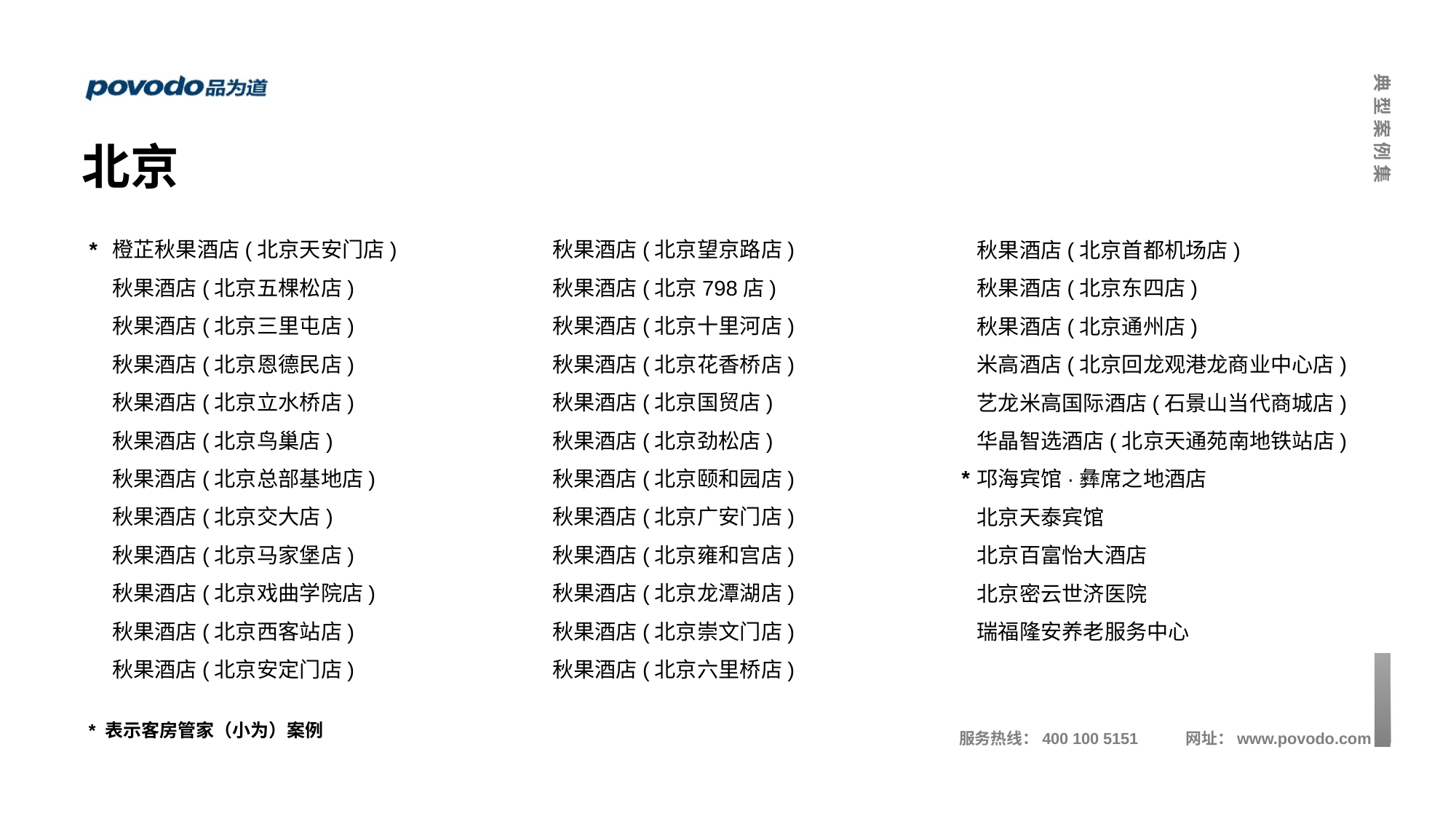

北京
*
橙芷秋果酒店(北京天安门店)
秋果酒店(北京五棵松店)
秋果酒店(北京三里屯店)
秋果酒店(北京恩德民店)
秋果酒店(北京立水桥店)
秋果酒店(北京鸟巢店)
秋果酒店(北京总部基地店)
秋果酒店(北京交大店)
秋果酒店(北京马家堡店)
秋果酒店(北京戏曲学院店)
秋果酒店(北京西客站店)
秋果酒店(北京安定门店)
秋果酒店(北京望京路店)
秋果酒店(北京798店)
秋果酒店(北京十里河店)
秋果酒店(北京花香桥店)
秋果酒店(北京国贸店)
秋果酒店(北京劲松店)
秋果酒店(北京颐和园店)
秋果酒店(北京广安门店)
秋果酒店(北京雍和宫店)
秋果酒店(北京龙潭湖店)
秋果酒店(北京崇文门店)
秋果酒店(北京六里桥店)
秋果酒店(北京首都机场店)
秋果酒店(北京东四店)
秋果酒店(北京通州店)
米高酒店(北京回龙观港龙商业中心店)
艺龙米高国际酒店(石景山当代商城店)
华晶智选酒店(北京天通苑南地铁站店)
邛海宾馆·彝席之地酒店
北京天泰宾馆
北京百富怡大酒店
北京密云世济医院
瑞福隆安养老服务中心
*